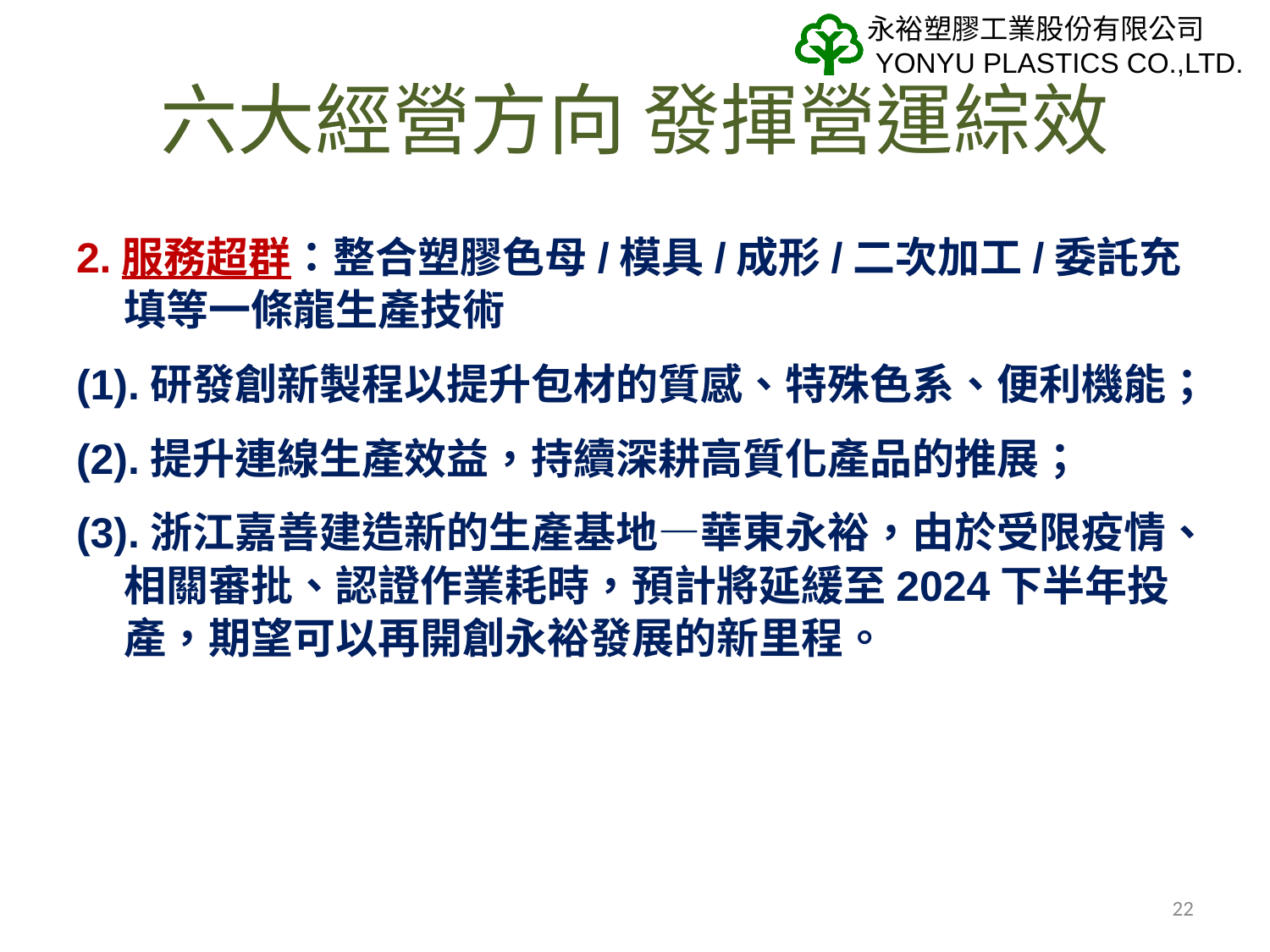

# 六大經營方向 發揮營運綜效
2.服務超群：整合塑膠色母/模具/成形/二次加工/委託充填等一條龍生產技術
(1).研發創新製程以提升包材的質感、特殊色系、便利機能；
(2).提升連線生產效益，持續深耕高質化產品的推展；
(3).浙江嘉善建造新的生產基地—華東永裕，由於受限疫情、相關審批、認證作業耗時，預計將延緩至2024下半年投產，期望可以再開創永裕發展的新里程。
22